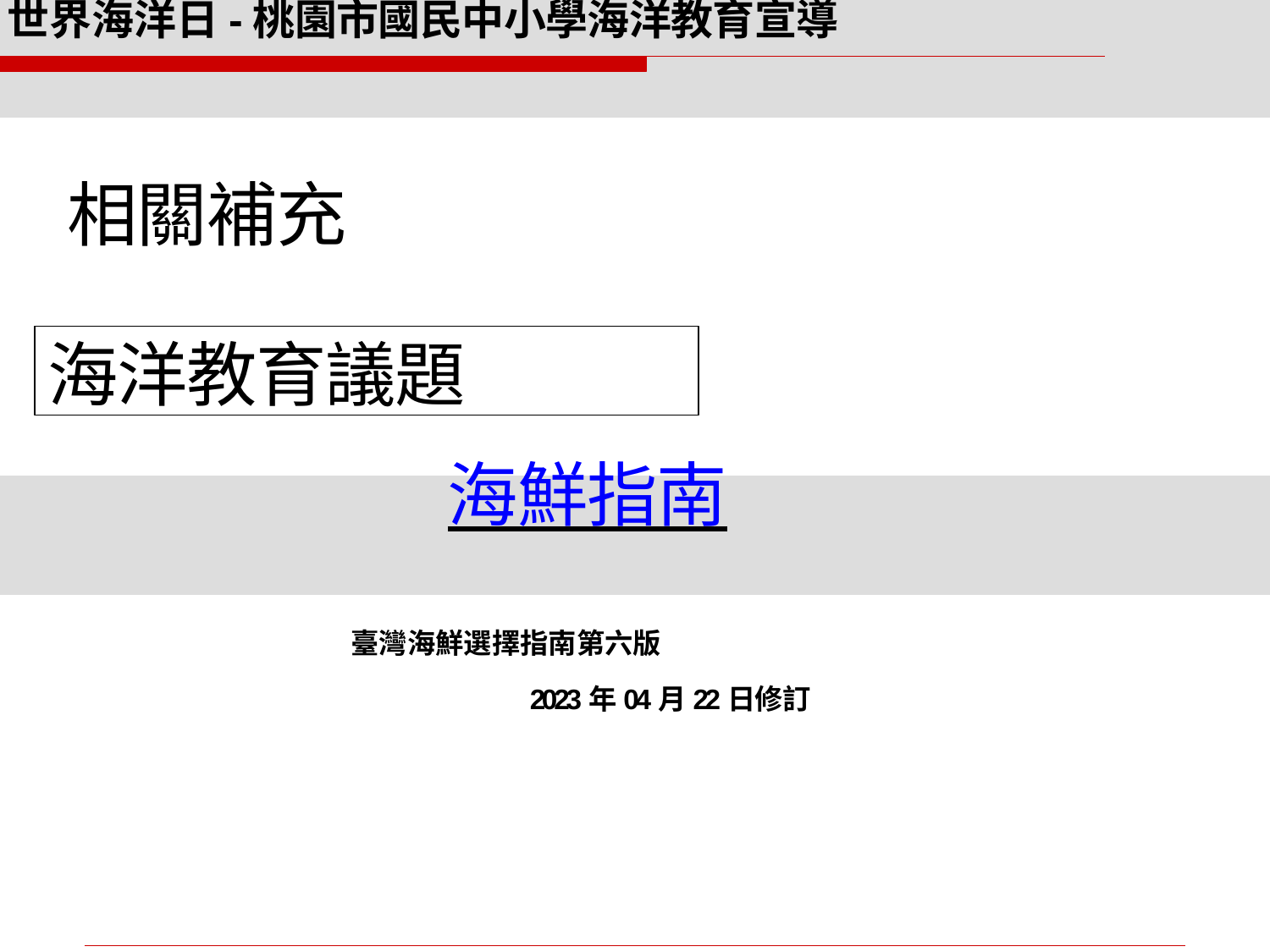

# 世界海洋日-桃園市國民中小學海洋教育宣導
相關補充
海洋教育議題
海鮮指南
臺灣海鮮選擇指南第六版
2023年04月22日修訂